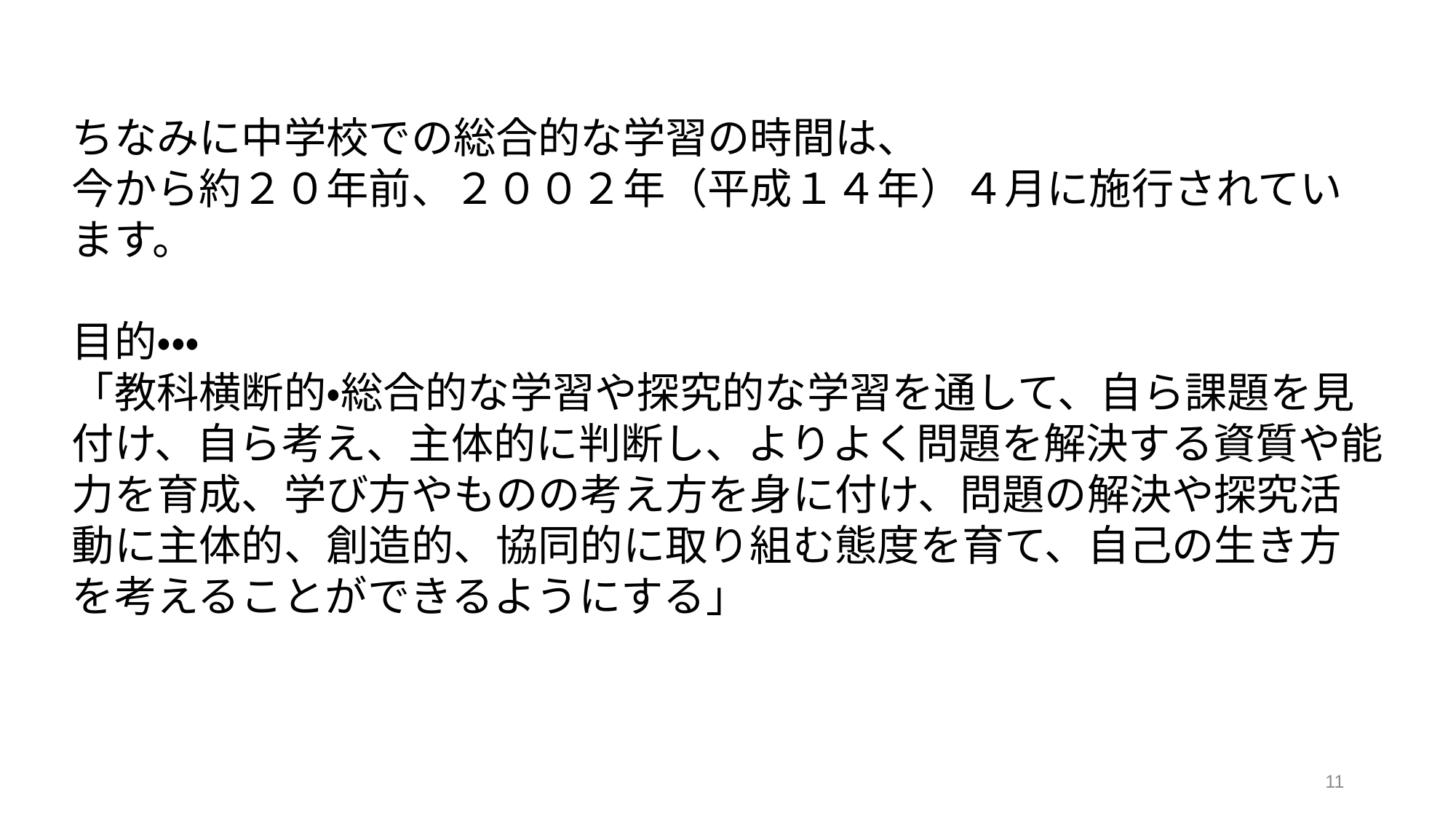

ちなみに中学校での総合的な学習の時間は、
今から約２０年前、２００２年（平成１４年）４月に施行されています。

目的・・・
「教科横断的・総合的な学習や探究的な学習を通して、自ら課題を見付け、自ら考え、主体的に判断し、よりよく問題を解決する資質や能力を育成、学び方やものの考え方を身に付け、問題の解決や探究活動に主体的、創造的、協同的に取り組む態度を育て、自己の生き方を考えることができるようにする」
11